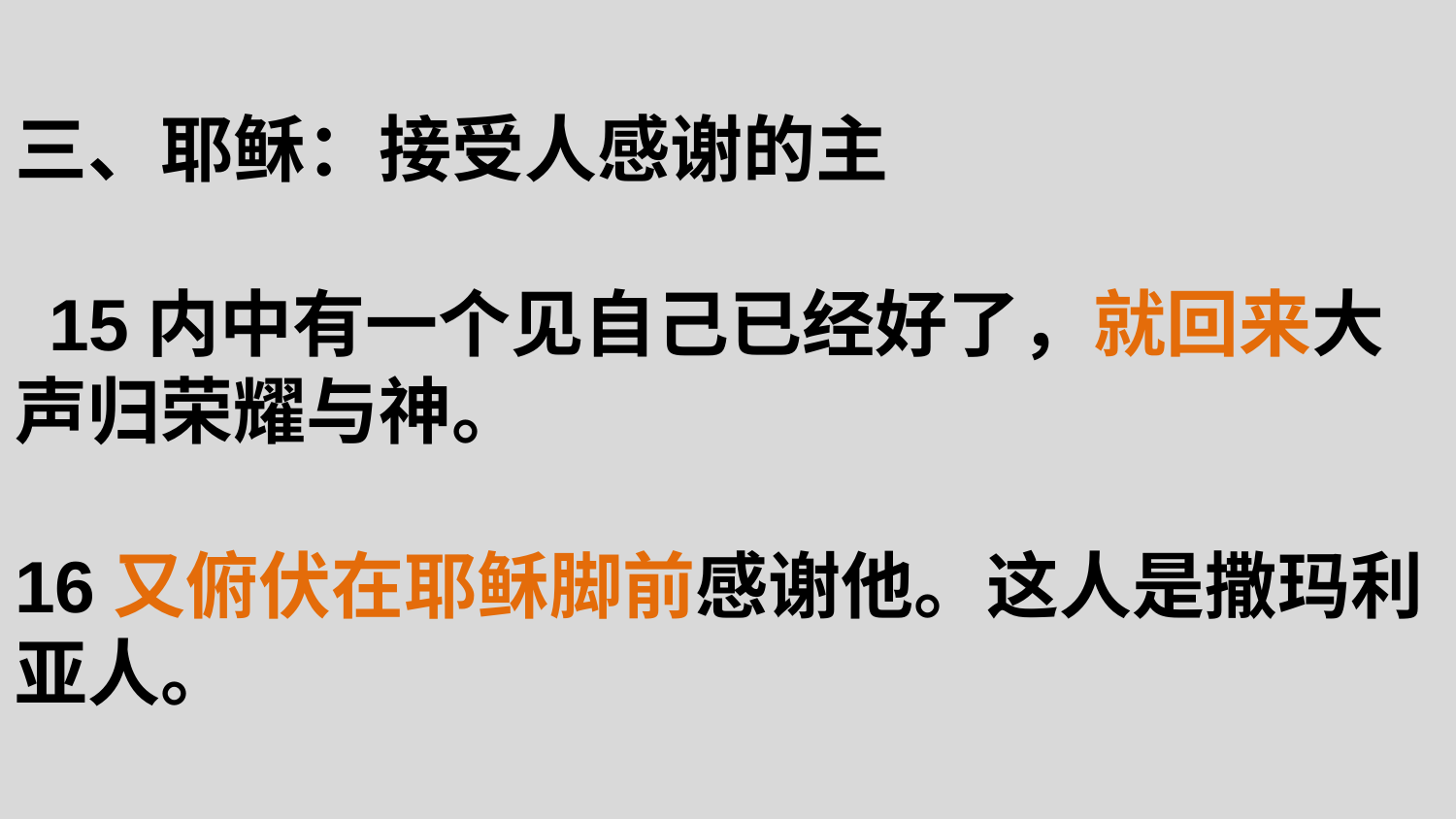

# 三、耶稣：接受人感谢的主 15内中有一个见自己已经好了，就回来大声归荣耀与神。 16又俯伏在耶稣脚前感谢他。这人是撒玛利亚人。